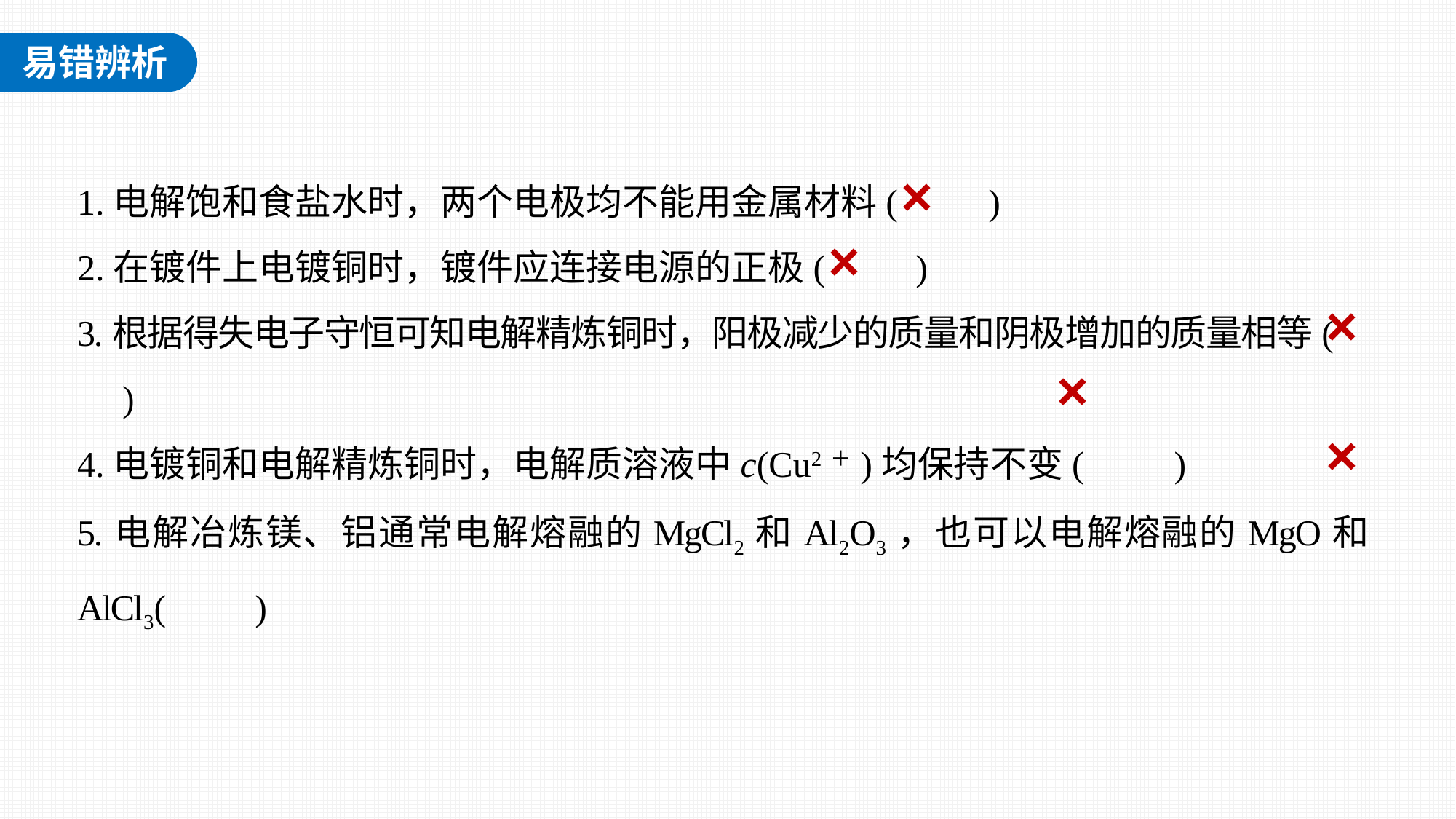

1.电解饱和食盐水时，两个电极均不能用金属材料(　　)
2.在镀件上电镀铜时，镀件应连接电源的正极(　　)
3.根据得失电子守恒可知电解精炼铜时，阳极减少的质量和阴极增加的质量相等(　　)
4.电镀铜和电解精炼铜时，电解质溶液中c(Cu2＋)均保持不变(　　)
5.电解冶炼镁、铝通常电解熔融的MgCl2和Al2O3，也可以电解熔融的MgO和AlCl3(　　)
×
×
×
×
×